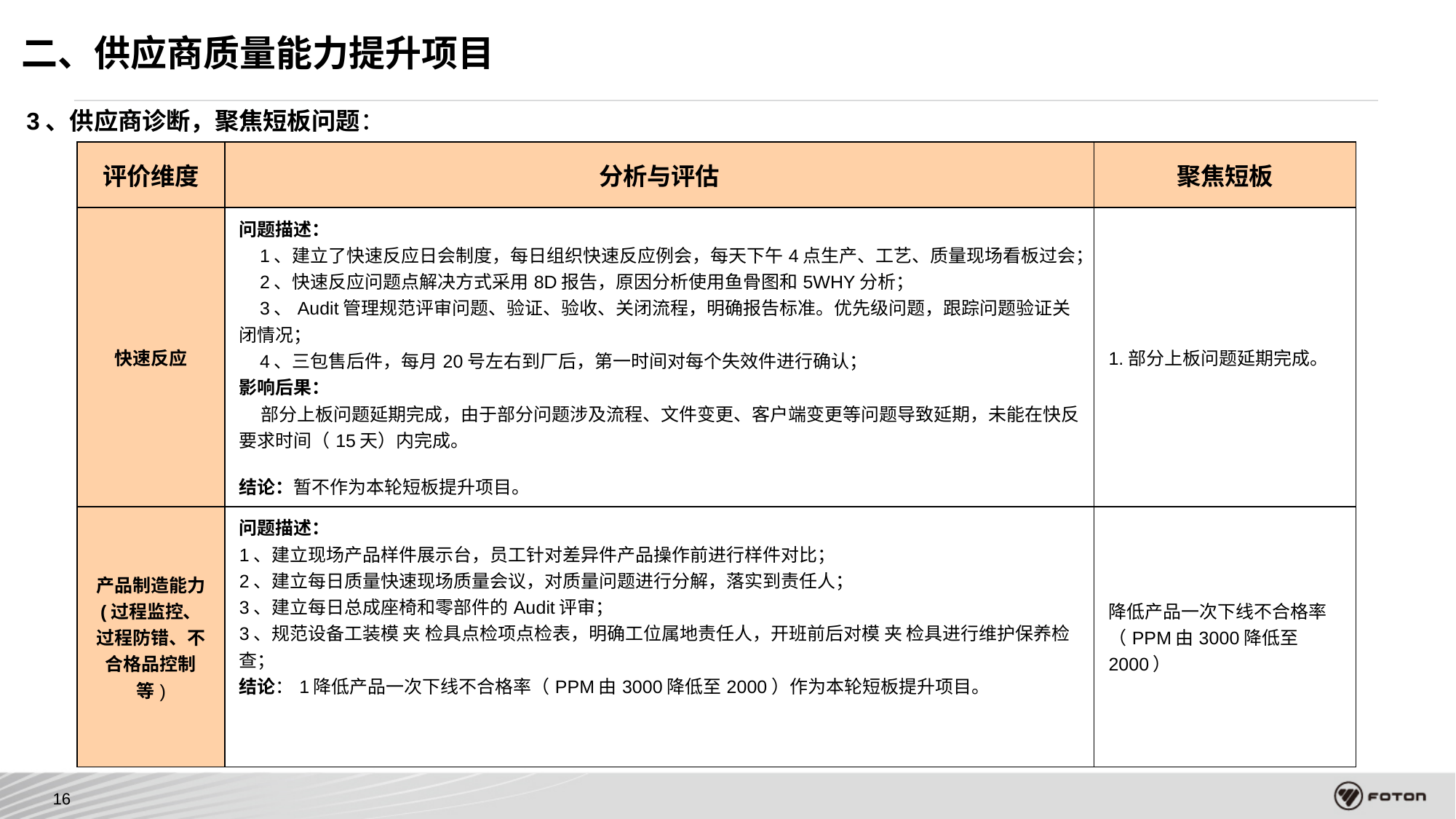

二、供应商质量能力提升项目
3、供应商诊断，聚焦短板问题：
| 评价维度 | 分析与评估 | 聚焦短板 |
| --- | --- | --- |
| 快速反应 | 问题描述： 1、建立了快速反应日会制度，每日组织快速反应例会，每天下午4点生产、工艺、质量现场看板过会； 2、快速反应问题点解决方式采用8D报告，原因分析使用鱼骨图和5WHY分析； 3、Audit管理规范评审问题、验证、验收、关闭流程，明确报告标准。优先级问题，跟踪问题验证关闭情况； 4、三包售后件，每月20号左右到厂后，第一时间对每个失效件进行确认； 影响后果： 部分上板问题延期完成，由于部分问题涉及流程、文件变更、客户端变更等问题导致延期，未能在快反要求时间（15天）内完成。 结论：暂不作为本轮短板提升项目。 | 1.部分上板问题延期完成。 |
| 产品制造能力 (过程监控、过程防错、不合格品控制等) | 问题描述： 1、建立现场产品样件展示台，员工针对差异件产品操作前进行样件对比； 2、建立每日质量快速现场质量会议，对质量问题进行分解，落实到责任人； 3、建立每日总成座椅和零部件的Audit评审； 3、规范设备工装模 夹 检具点检项点检表，明确工位属地责任人，开班前后对模 夹 检具进行维护保养检查； 结论：1降低产品一次下线不合格率（PPM由3000降低至2000）作为本轮短板提升项目。 | 降低产品一次下线不合格率（PPM由3000降低至2000） |